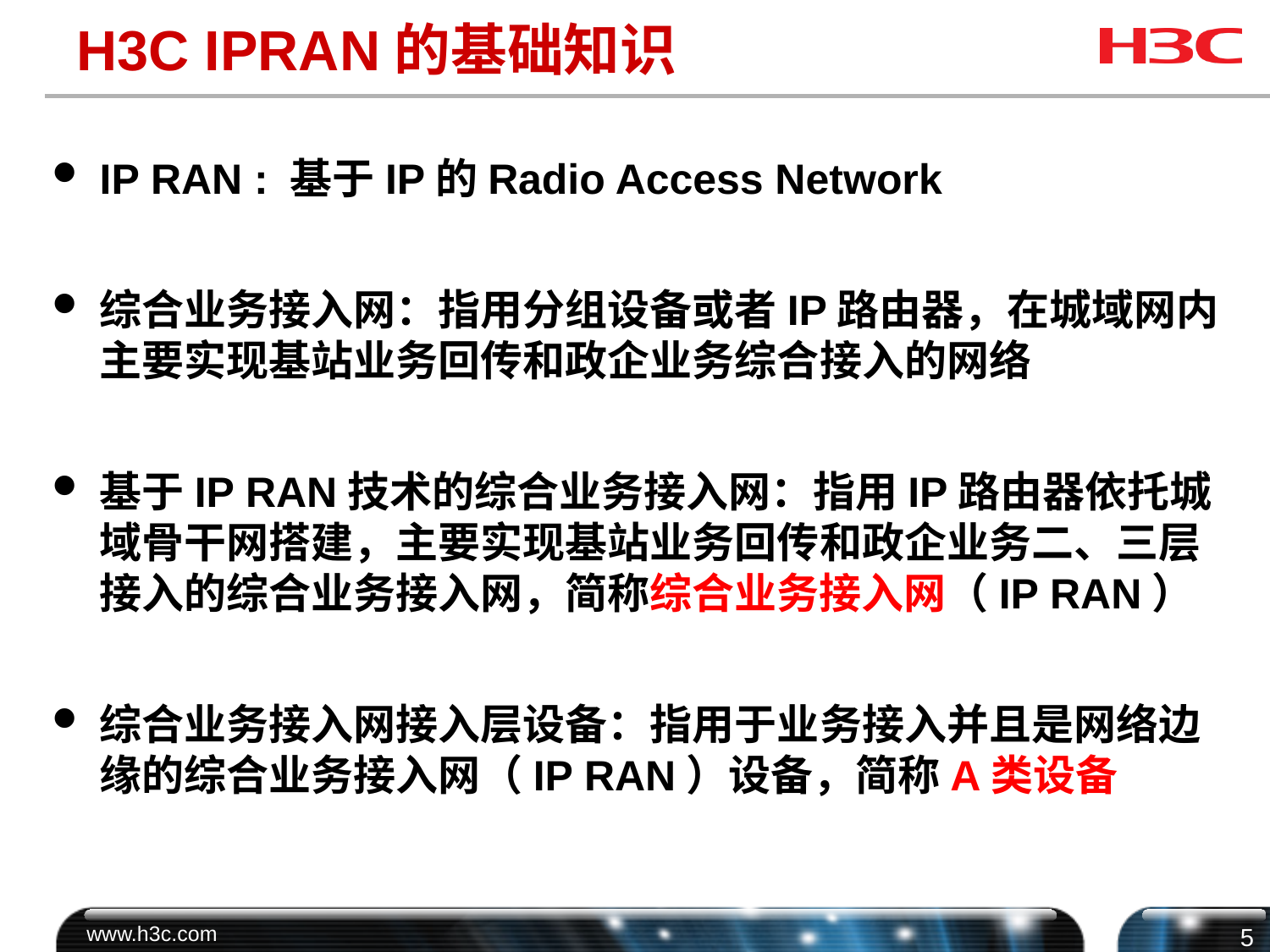

# H3C IPRAN的基础知识
IP RAN : 基于IP的Radio Access Network

综合业务接入网：指用分组设备或者IP路由器，在城域网内主要实现基站业务回传和政企业务综合接入的网络

基于IP RAN技术的综合业务接入网：指用IP路由器依托城域骨干网搭建，主要实现基站业务回传和政企业务二、三层接入的综合业务接入网，简称综合业务接入网（IP RAN）

综合业务接入网接入层设备：指用于业务接入并且是网络边缘的综合业务接入网（IP RAN）设备，简称A类设备